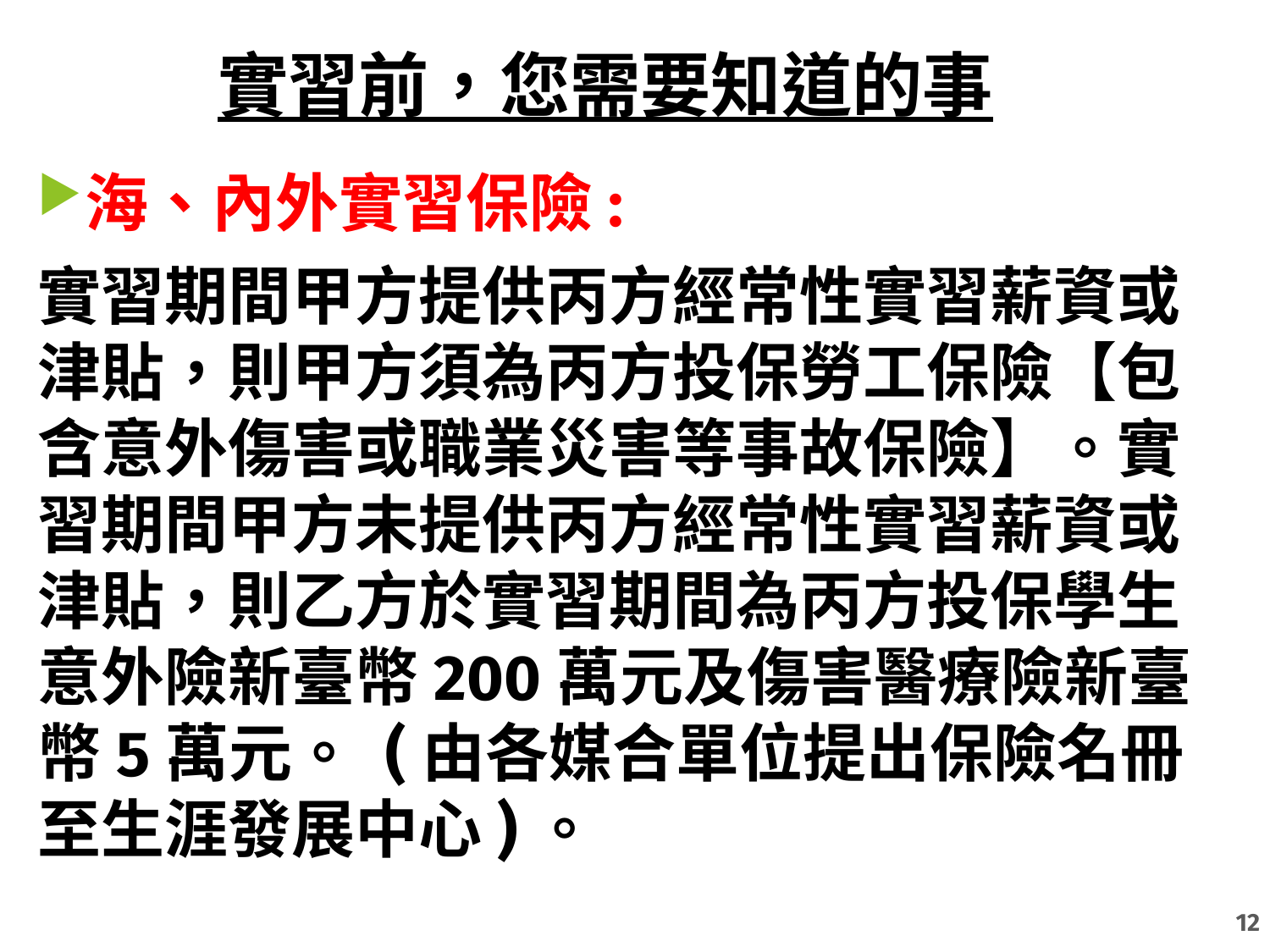

# 實習前，您需要知道的事
海、內外實習保險:
實習期間甲方提供丙方經常性實習薪資或津貼，則甲方須為丙方投保勞工保險【包含意外傷害或職業災害等事故保險】。實習期間甲方未提供丙方經常性實習薪資或津貼，則乙方於實習期間為丙方投保學生意外險新臺幣200萬元及傷害醫療險新臺幣5萬元。 (由各媒合單位提出保險名冊至生涯發展中心)。